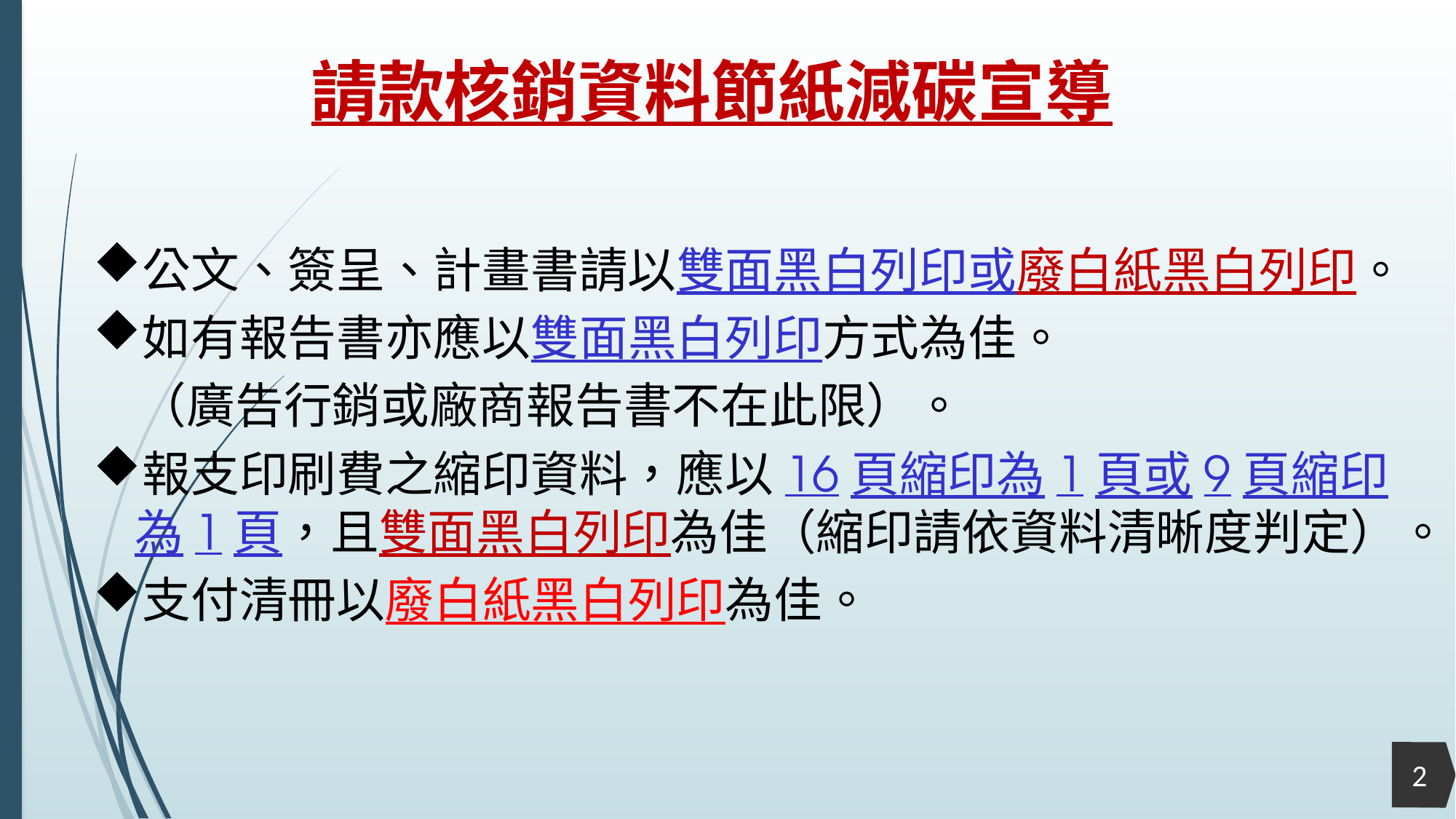

請款核銷資料節紙減碳宣導
公文、簽呈、計畫書請以雙面黑白列印或廢白紙黑白列印。
如有報告書亦應以雙面黑白列印方式為佳。
   （廣告行銷或廠商報告書不在此限）。
報支印刷費之縮印資料，應以16頁縮印為1頁或9頁縮印為1頁，且雙面黑白列印為佳（縮印請依資料清晰度判定）。
支付清冊以廢白紙黑白列印為佳。
2